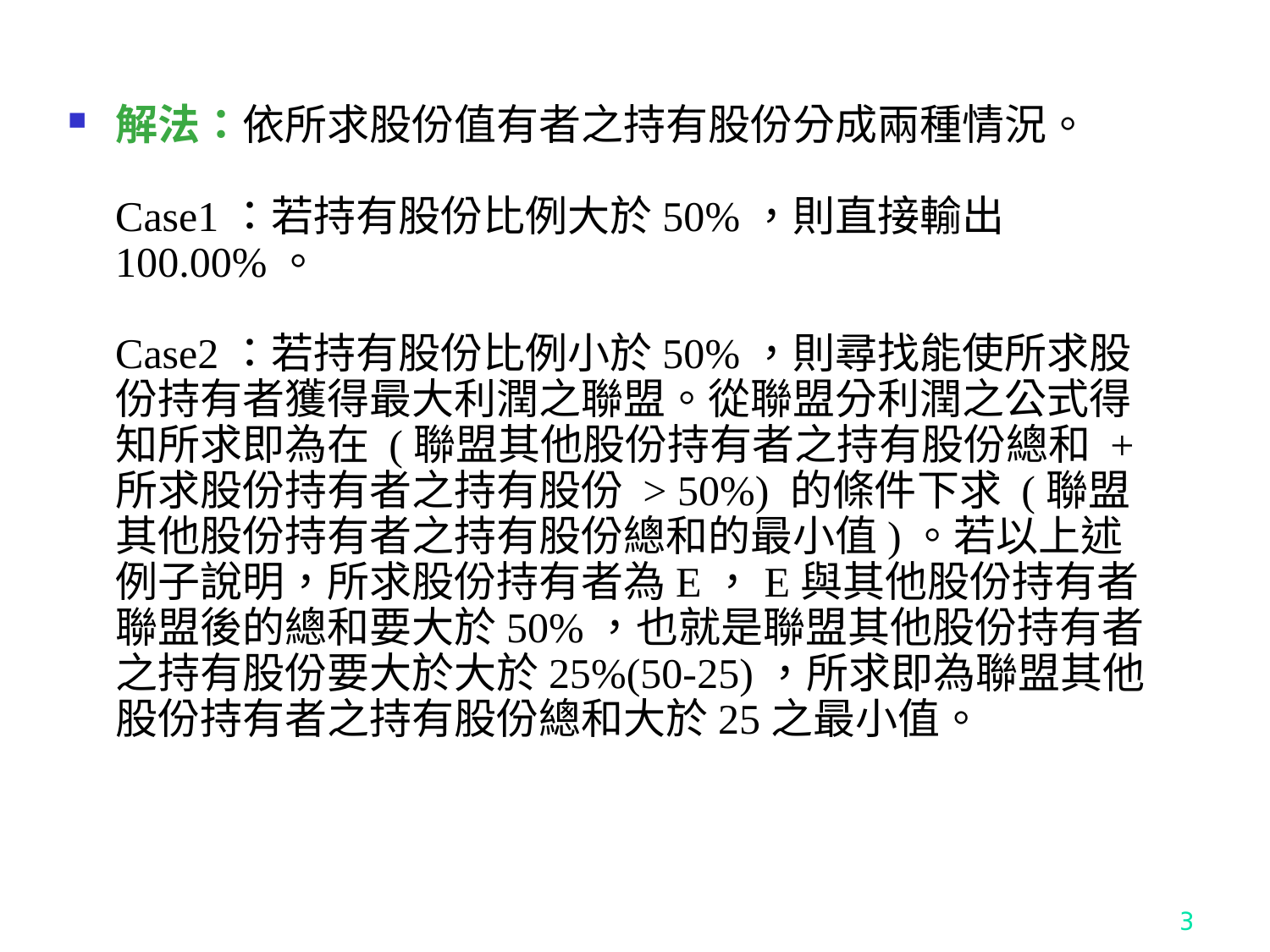

解法：依所求股份值有者之持有股份分成兩種情況。
Case1：若持有股份比例大於50%，則直接輸出100.00%。
Case2：若持有股份比例小於50%，則尋找能使所求股份持有者獲得最大利潤之聯盟。從聯盟分利潤之公式得知所求即為在 (聯盟其他股份持有者之持有股份總和 + 所求股份持有者之持有股份 > 50%) 的條件下求 (聯盟其他股份持有者之持有股份總和的最小值)。若以上述例子說明，所求股份持有者為E，E與其他股份持有者聯盟後的總和要大於50%，也就是聯盟其他股份持有者之持有股份要大於大於25%(50-25)，所求即為聯盟其他股份持有者之持有股份總和大於25之最小值。
3